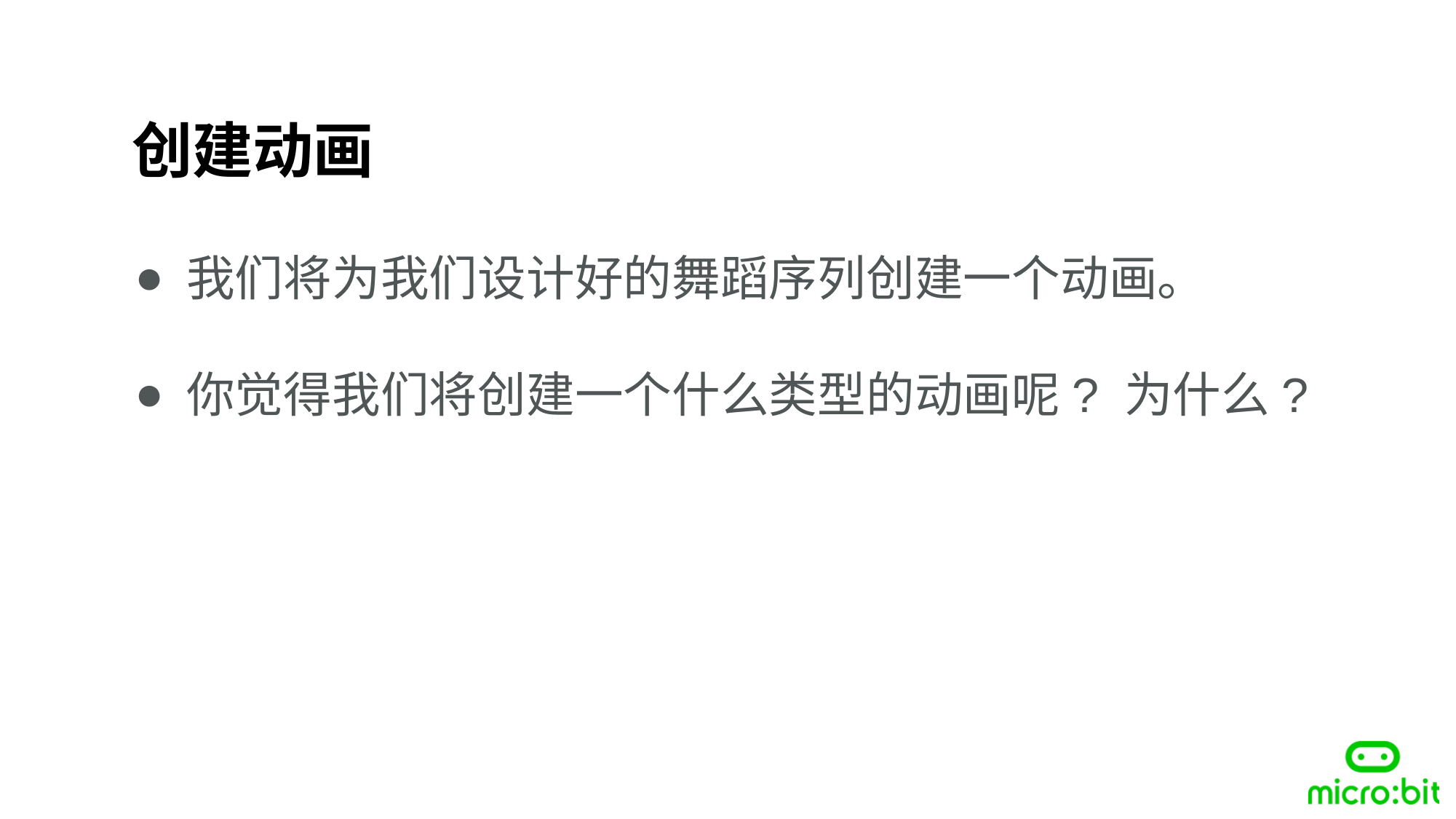

创建动画

我们将为我们设计好的舞蹈序列创建一个动画。

你觉得我们将创建一个什么类型的动画呢? 为什么?